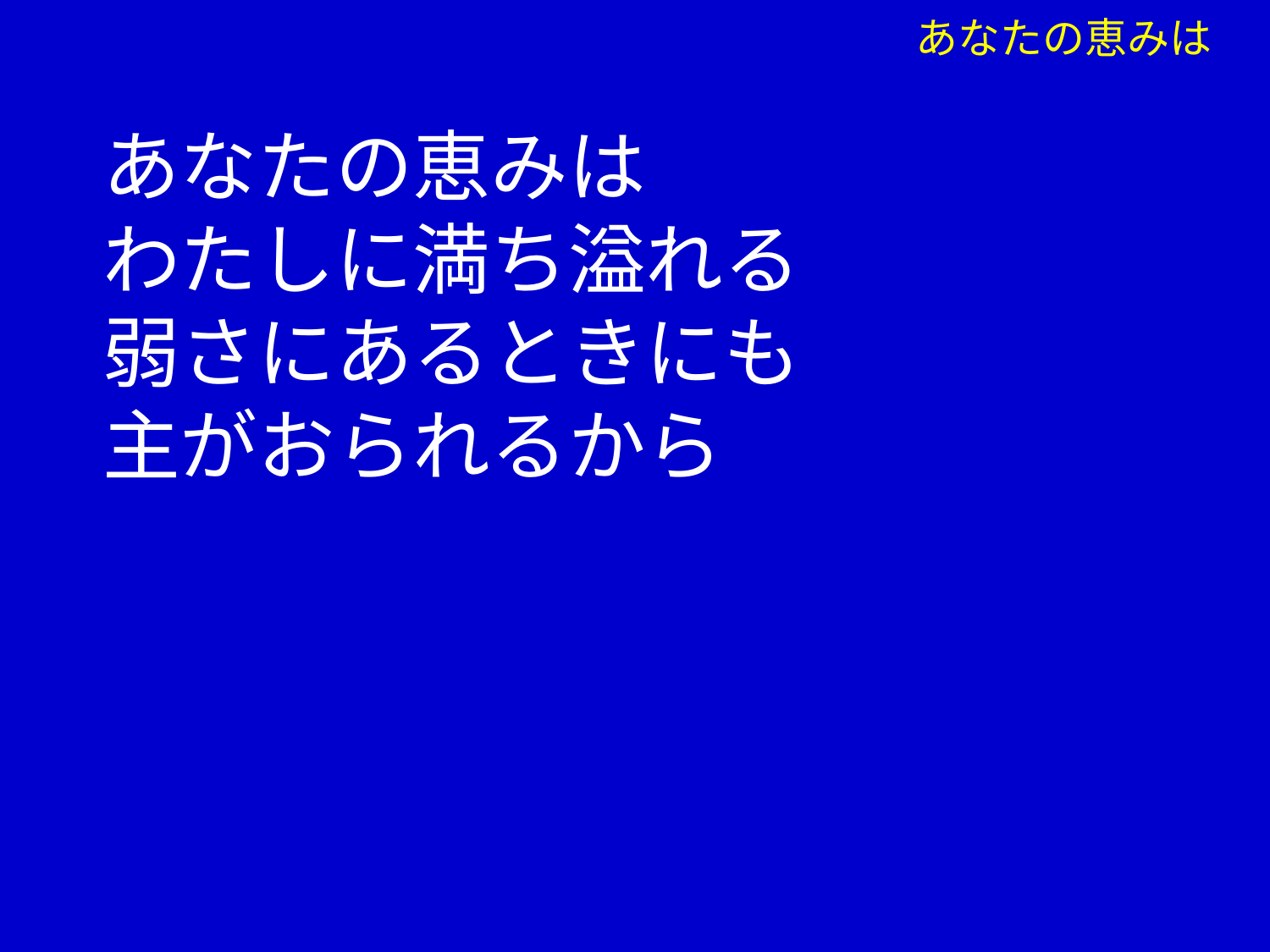

# あなたの恵みは
あなたの恵みは
わたしに満ち溢れる
弱さにあるときにも
主がおられるから